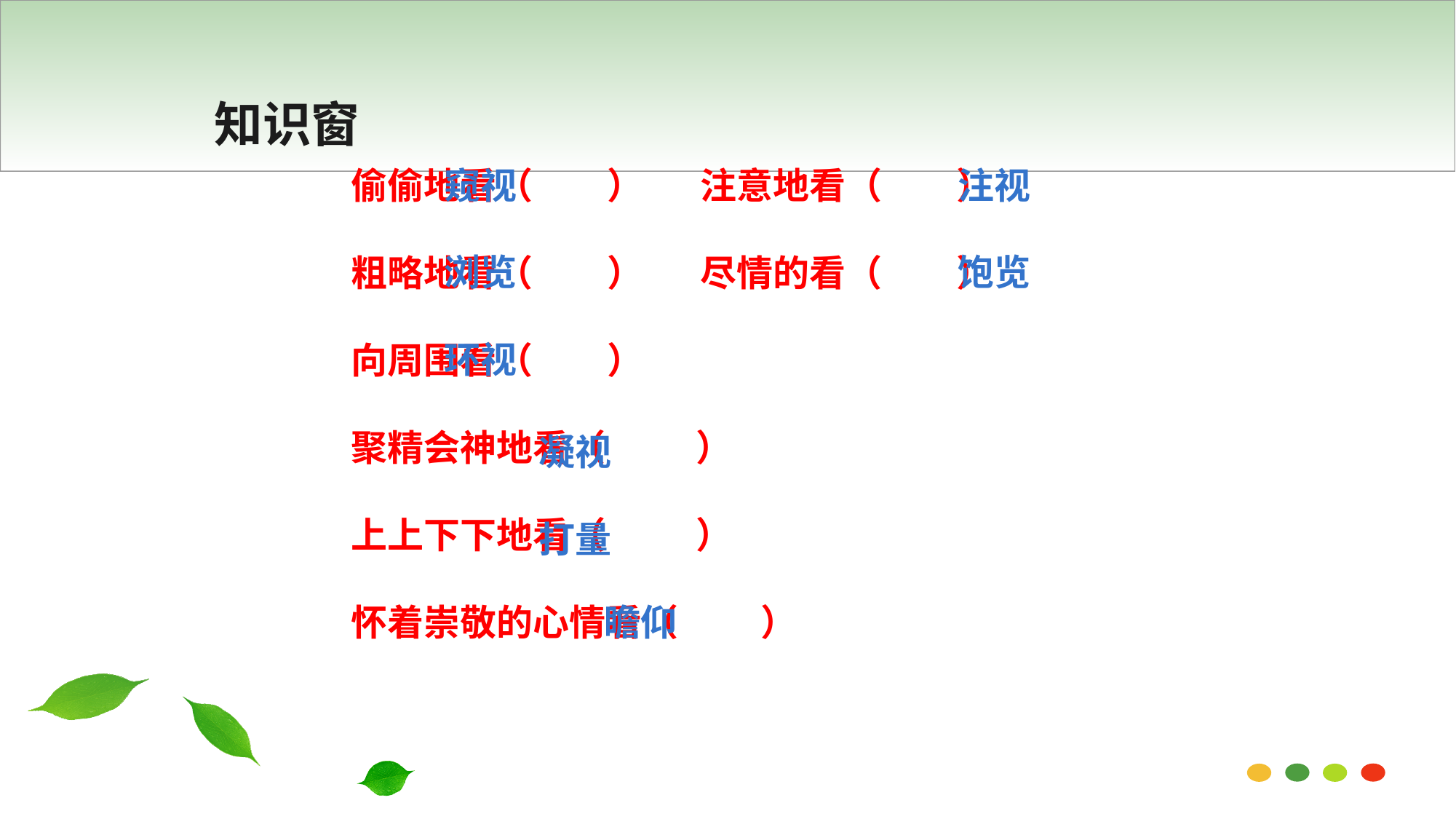

知识窗
偷偷地看（         ）       注意地看（         ）

粗略地看（         ）       尽情的看（         ）

向周围看（         ）

聚精会神地看（           ）

上上下下地看（           ）

怀着崇敬的心情看（          ）
窥视
注视
浏览
饱览
环视
凝视
打量
瞻仰